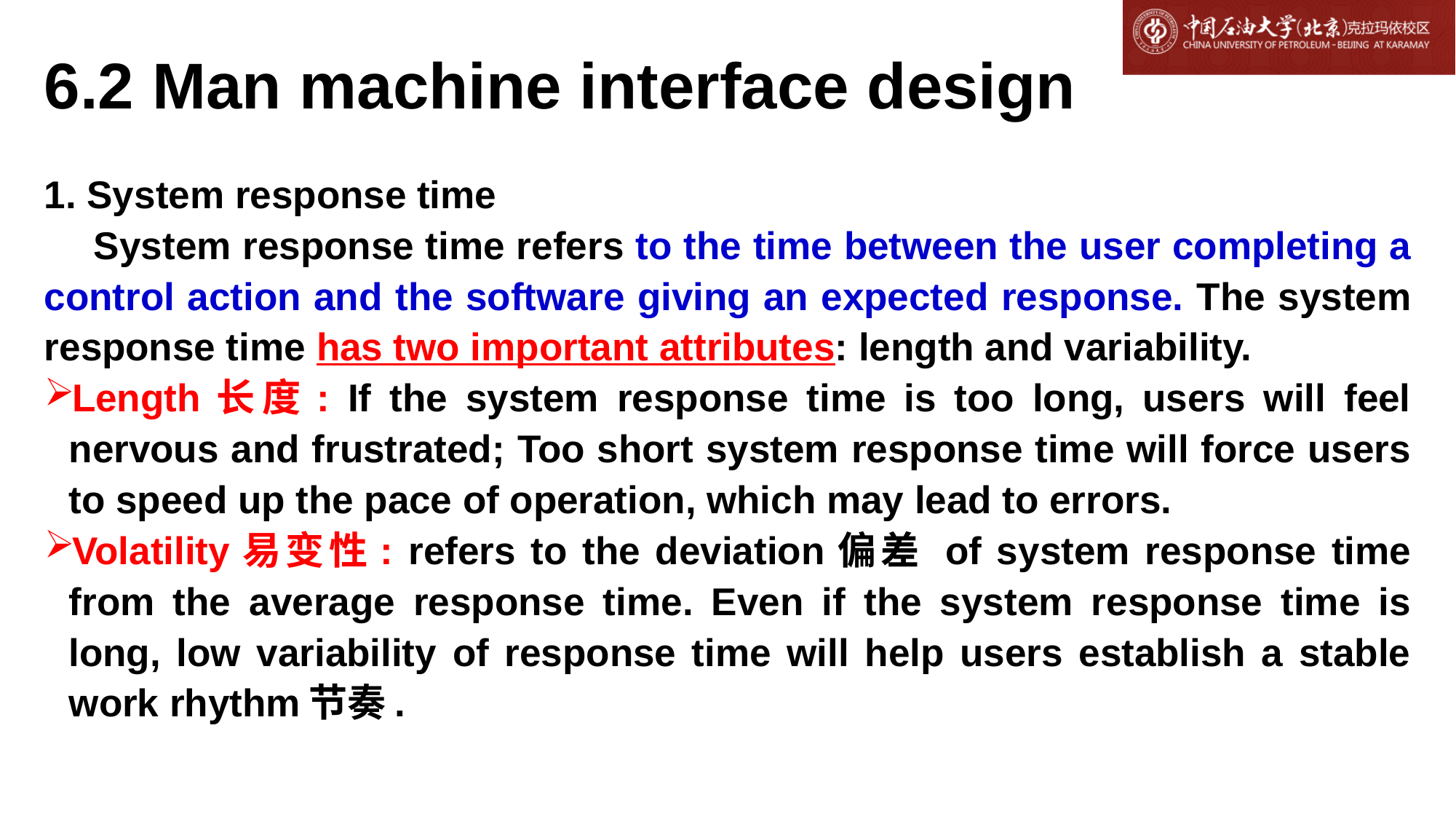

# 6.2 Man machine interface design
1. System response time
System response time refers to the time between the user completing a control action and the software giving an expected response. The system response time has two important attributes: length and variability.
Length长度: If the system response time is too long, users will feel nervous and frustrated; Too short system response time will force users to speed up the pace of operation, which may lead to errors.
Volatility易变性: refers to the deviation偏差 of system response time from the average response time. Even if the system response time is long, low variability of response time will help users establish a stable work rhythm节奏.